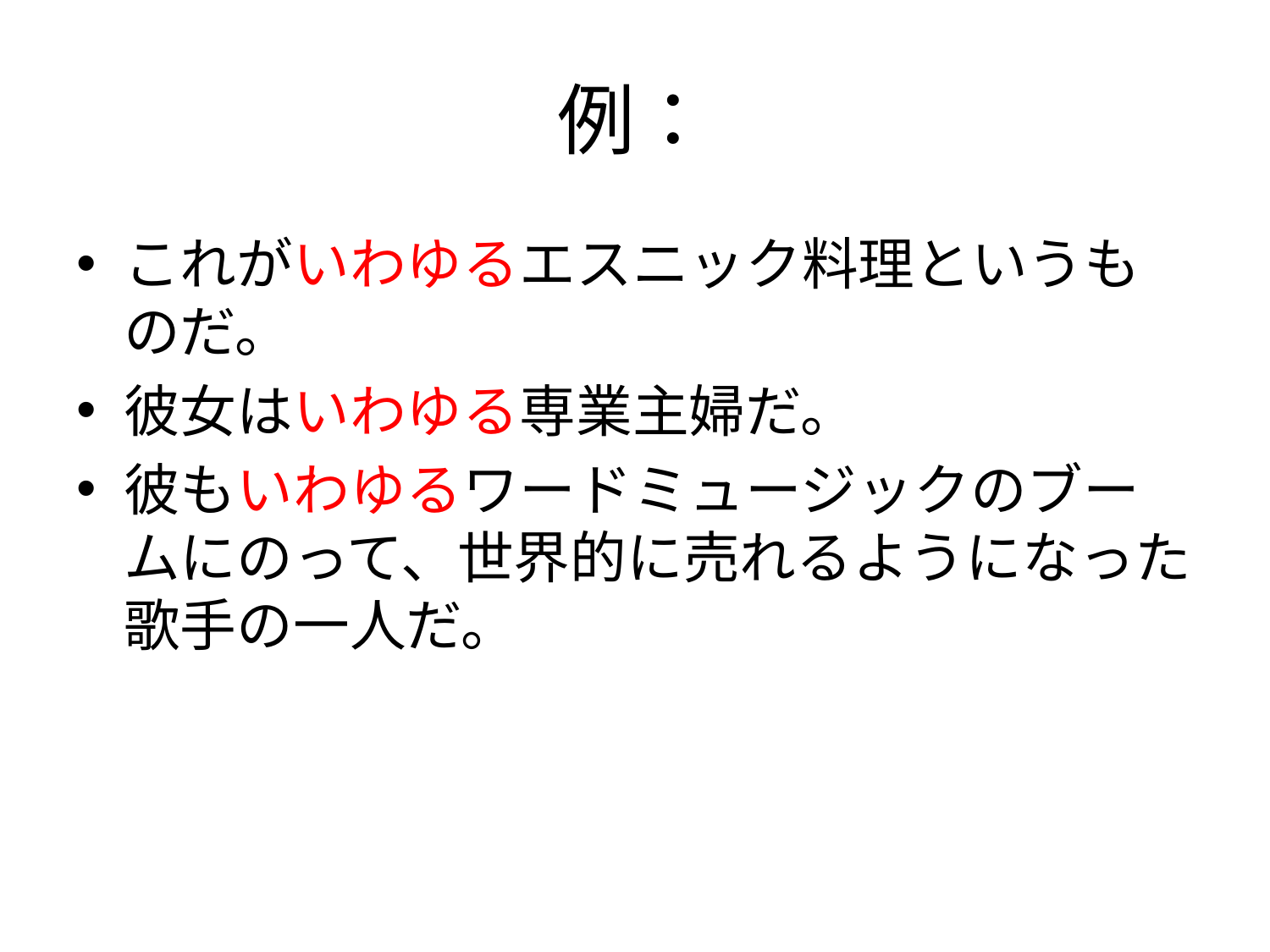

# 例：
これがいわゆるエスニック料理というものだ。
彼女はいわゆる専業主婦だ。
彼もいわゆるワードミュージックのブームにのって、世界的に売れるようになった歌手の一人だ。